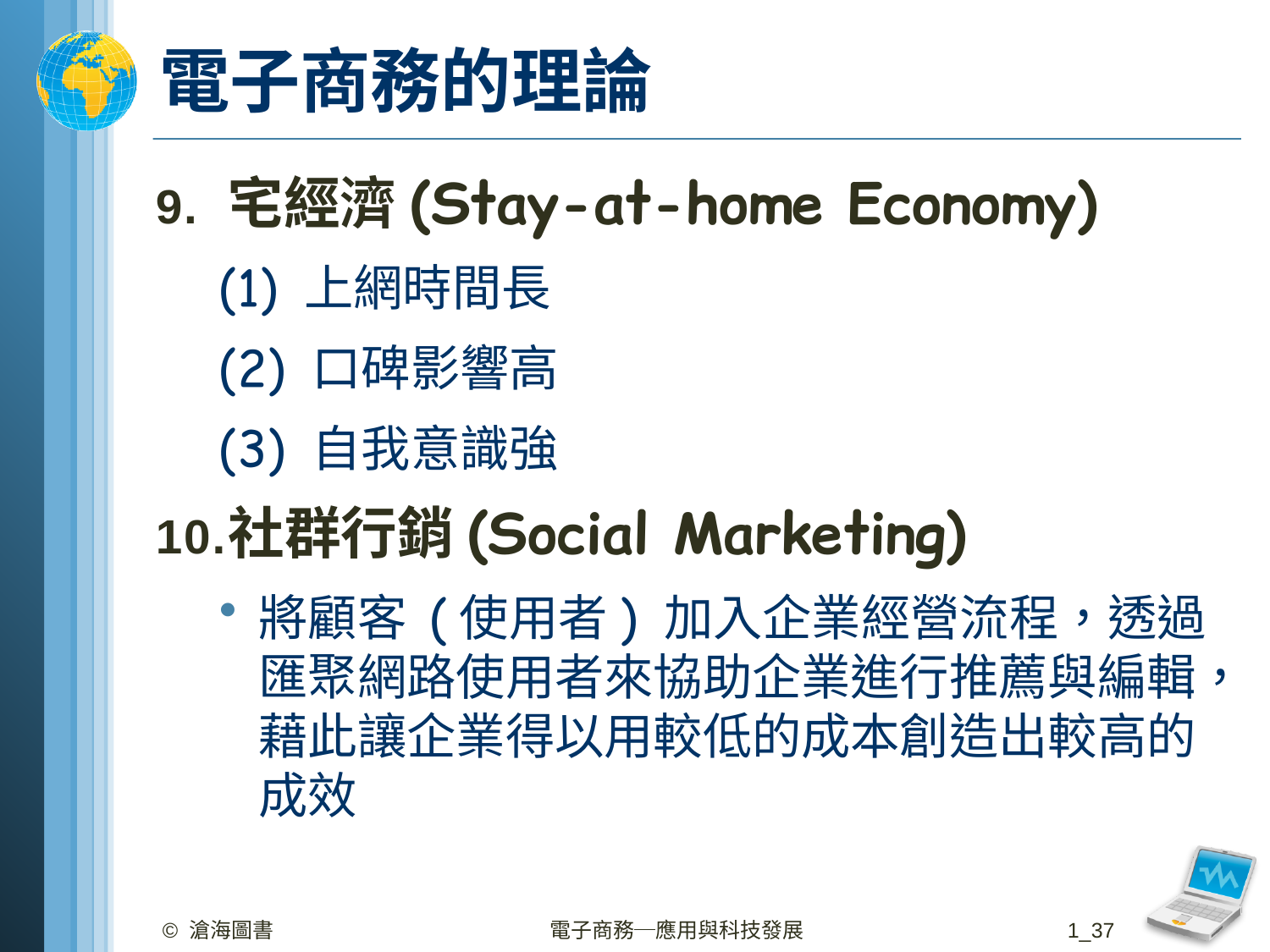

# 電子商務的理論
宅經濟(Stay-at-home Economy)
(1) 上網時間長
(2) 口碑影響高
(3) 自我意識強
社群行銷(Social Marketing)
將顧客 (使用者) 加入企業經營流程，透過匯聚網路使用者來協助企業進行推薦與編輯，藉此讓企業得以用較低的成本創造出較高的成效
© 滄海圖書
電子商務─應用與科技發展
1_37